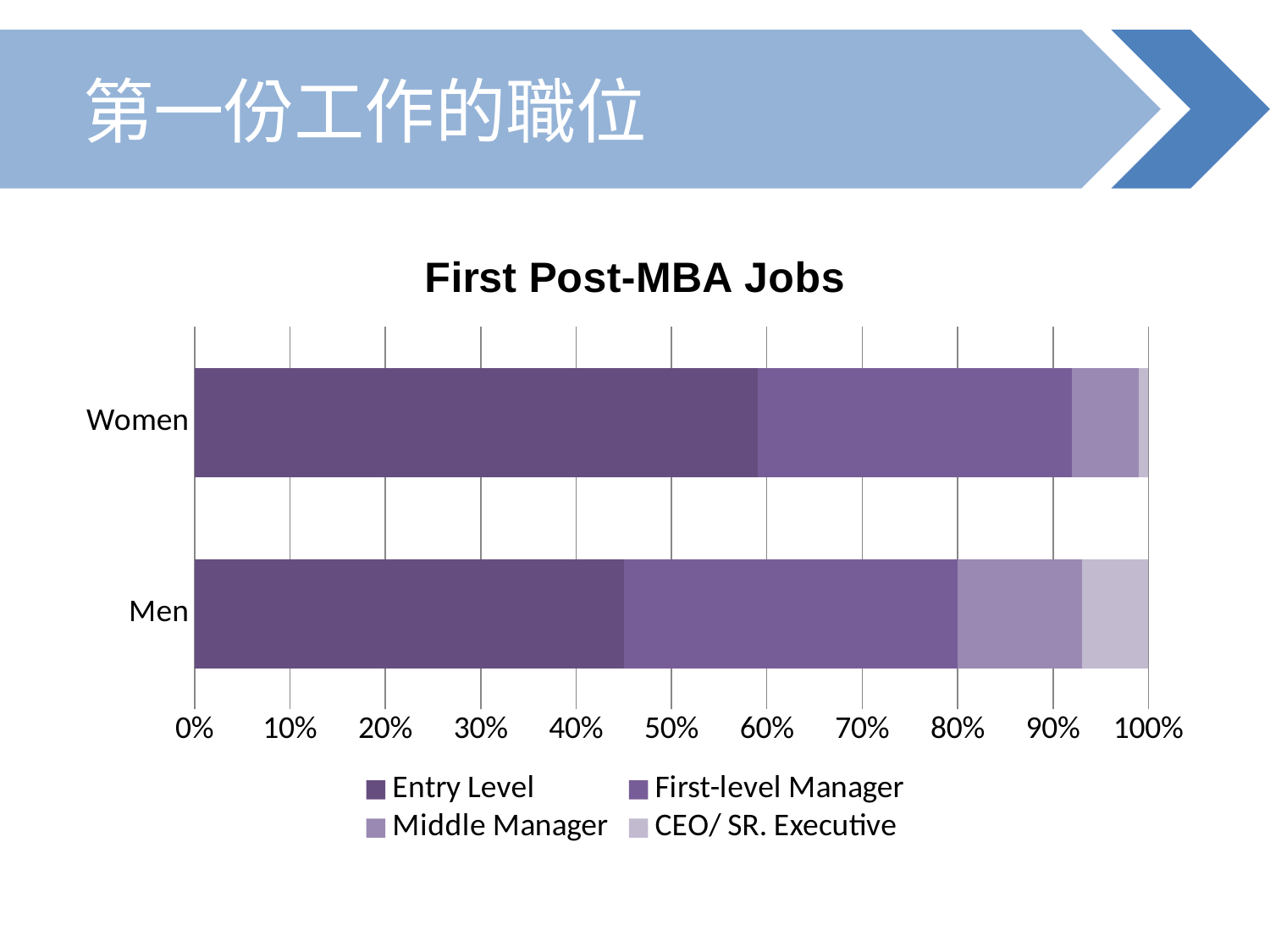

第一份工作的職位

### Chart: First Post-MBA Jobs

| Category | Entry Level | First-level Manager | Middle Manager | CEO/ SR. Executive |
|---|---|---|---|---|
| Men | 45.0 | 35.0 | 13.0 | 7.0 |
| Women | 59.0 | 33.0 | 7.0 | 1.0 |